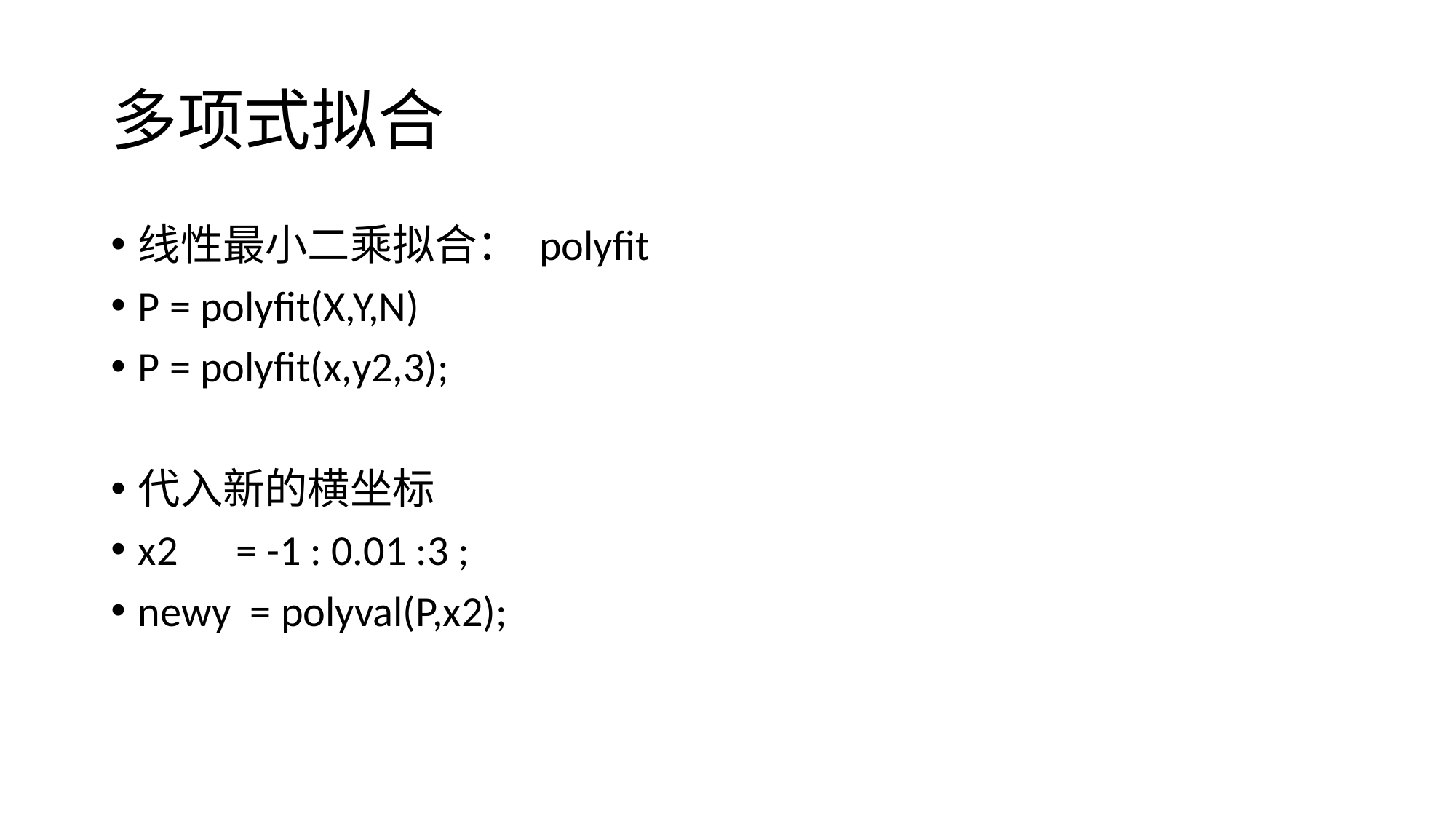

# 多项式拟合
线性最小二乘拟合： polyfit
P = polyfit(X,Y,N)
P = polyfit(x,y2,3);

代入新的横坐标
x2      = -1 : 0.01 :3 ;
newy  = polyval(P,x2);